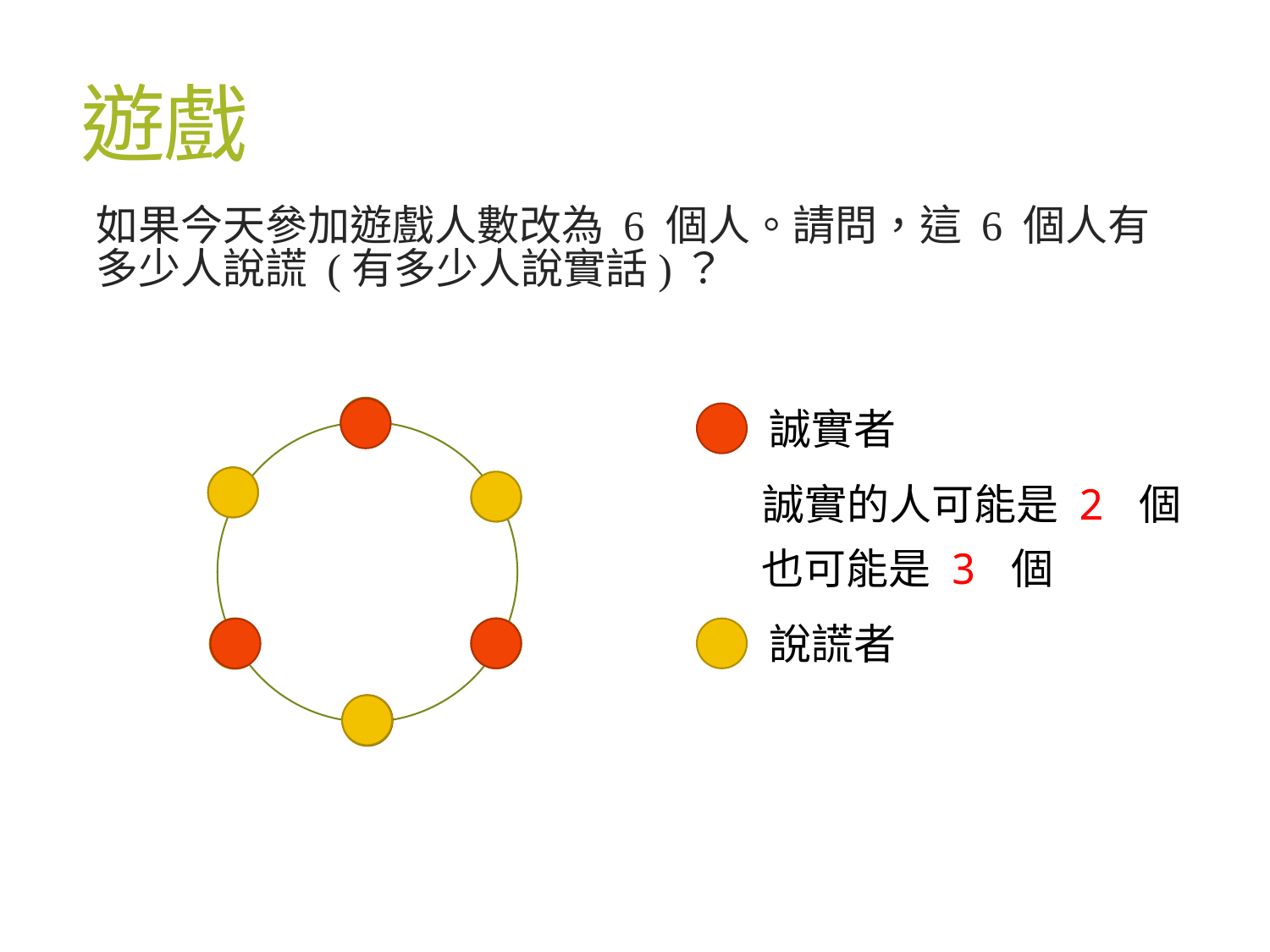

# 遊戲
如果今天參加遊戲人數改為 6 個人。請問，這 6 個人有多少人說謊 (有多少人說實話)？
誠實者

誠實的人可能是 2 個
也可能是 3 個
說謊者